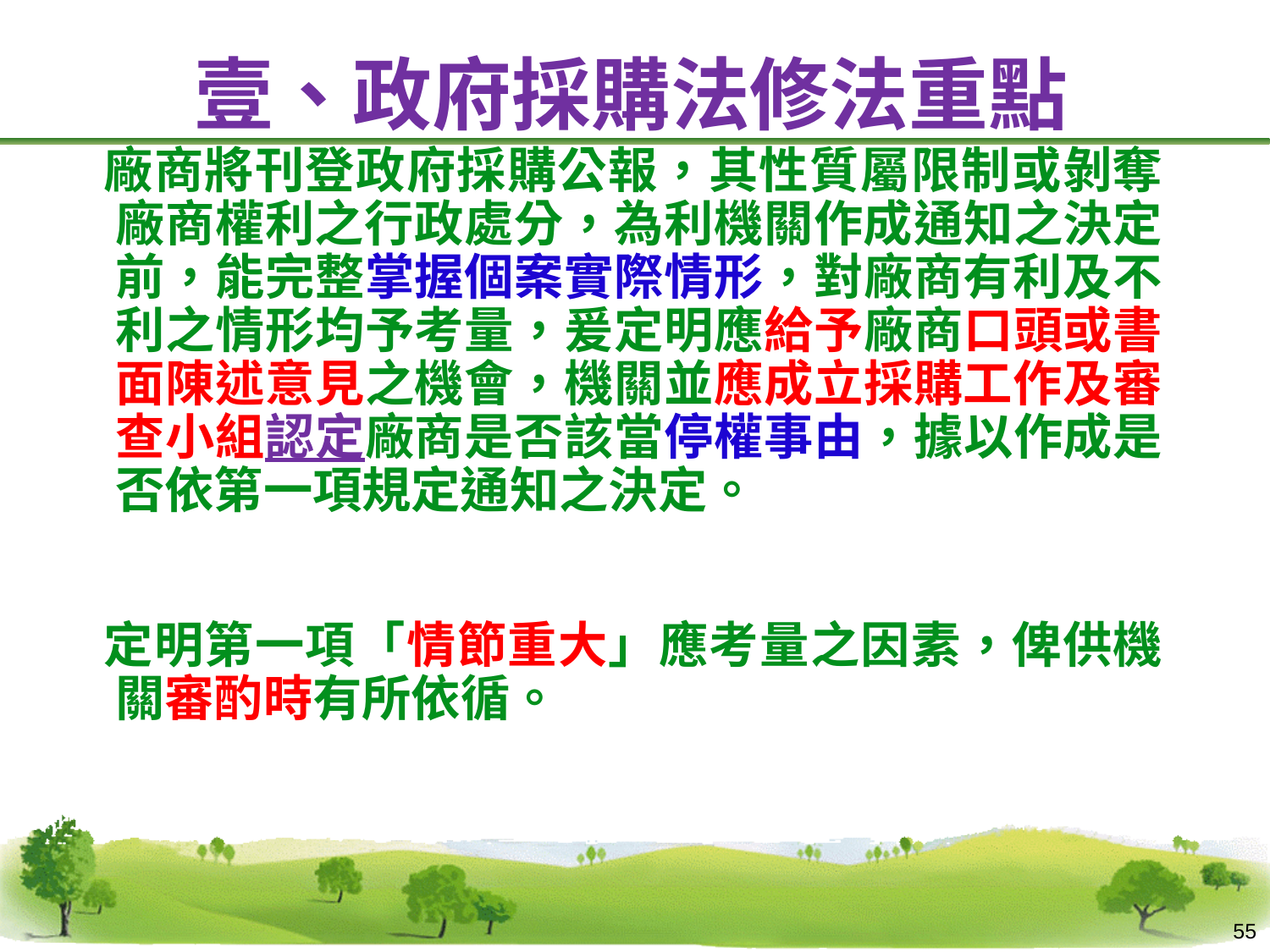

壹、政府採購法修法重點
  廠商將刊登政府採購公報，其性質屬限制或剝奪廠商權利之行政處分，為利機關作成通知之決定前，能完整掌握個案實際情形，對廠商有利及不利之情形均予考量，爰定明應給予廠商口頭或書面陳述意見之機會，機關並應成立採購工作及審查小組認定廠商是否該當停權事由，據以作成是否依第一項規定通知之決定。

  定明第一項「情節重大」應考量之因素，俾供機關審酌時有所依循。

55